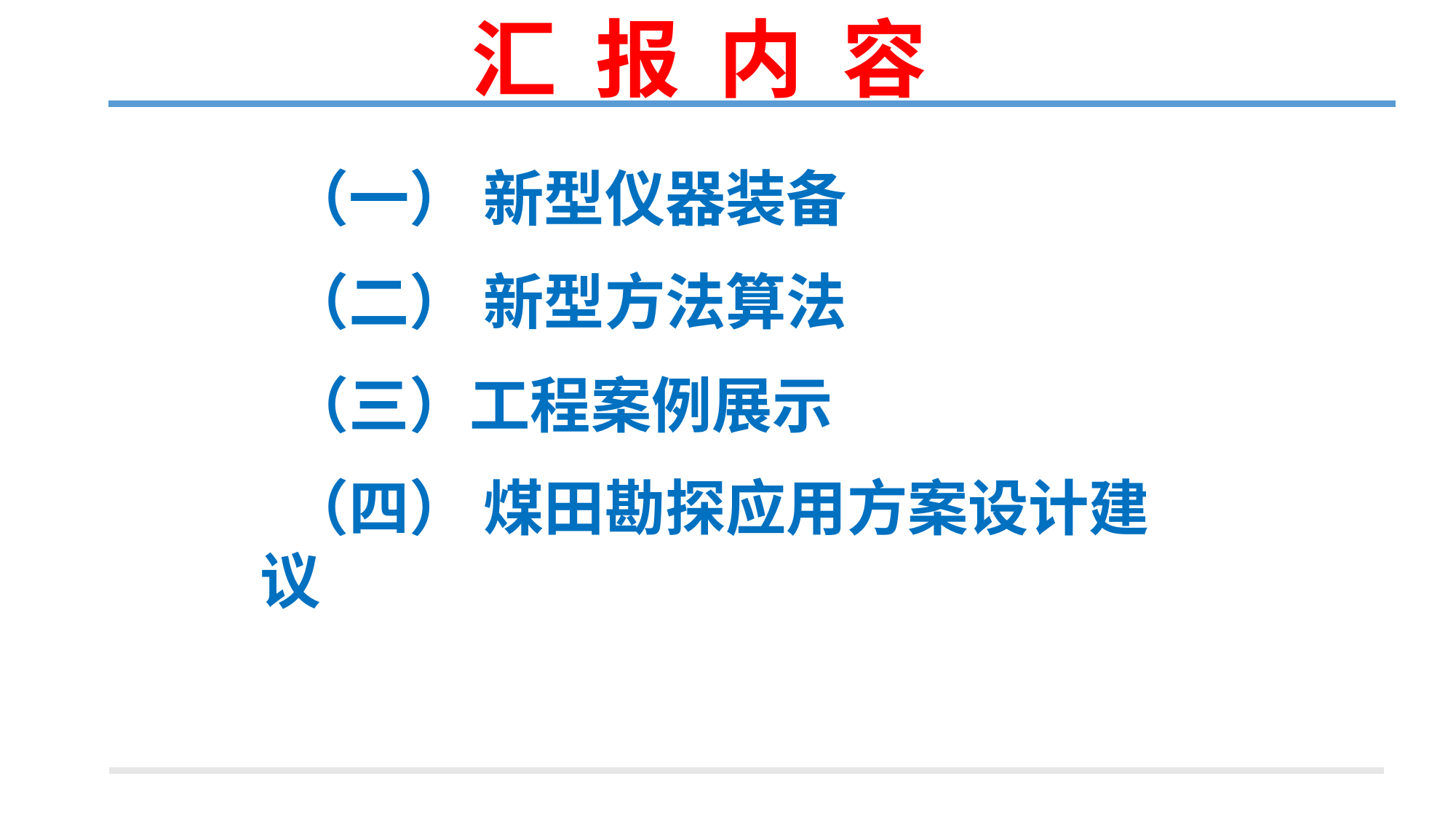

汇  报  内  容
 （一） 新型仪器装备
 （二） 新型方法算法
 （三）工程案例展示
 （四） 煤田勘探应用方案设计建议